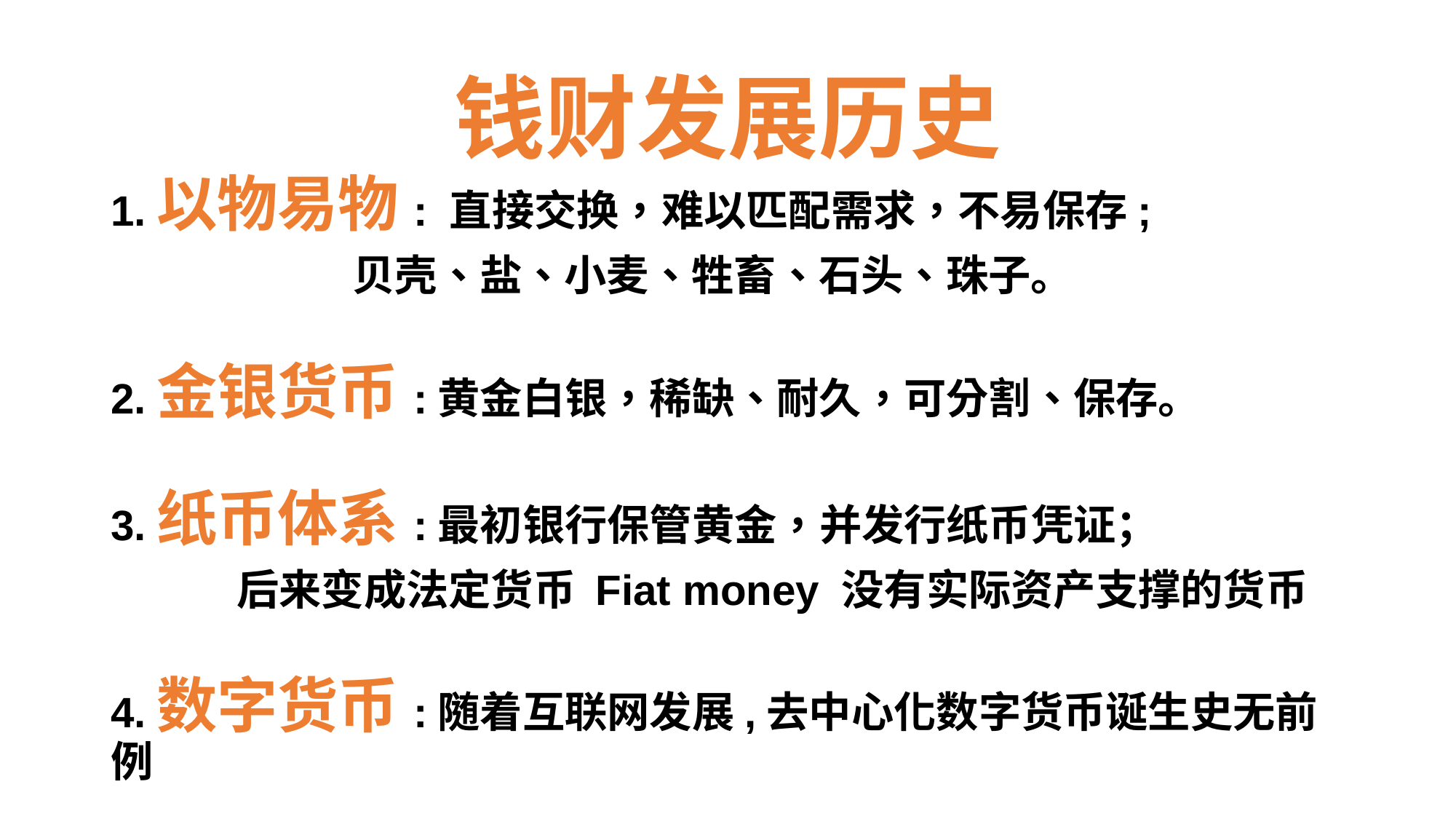

# 钱财发展历史
1.以物易物: 直接交换，难以匹配需求，不易保存;
                        贝壳、盐、小麦、牲畜、石头、珠子。
2.金银货币:黄金白银，稀缺、耐久，可分割、保存。
3.纸币体系:最初银行保管黄金，并发行纸币凭证；
            后来变成法定货币 Fiat money 没有实际资产支撑的货币
4.数字货币:随着互联网发展,去中心化数字货币诞生史无前例